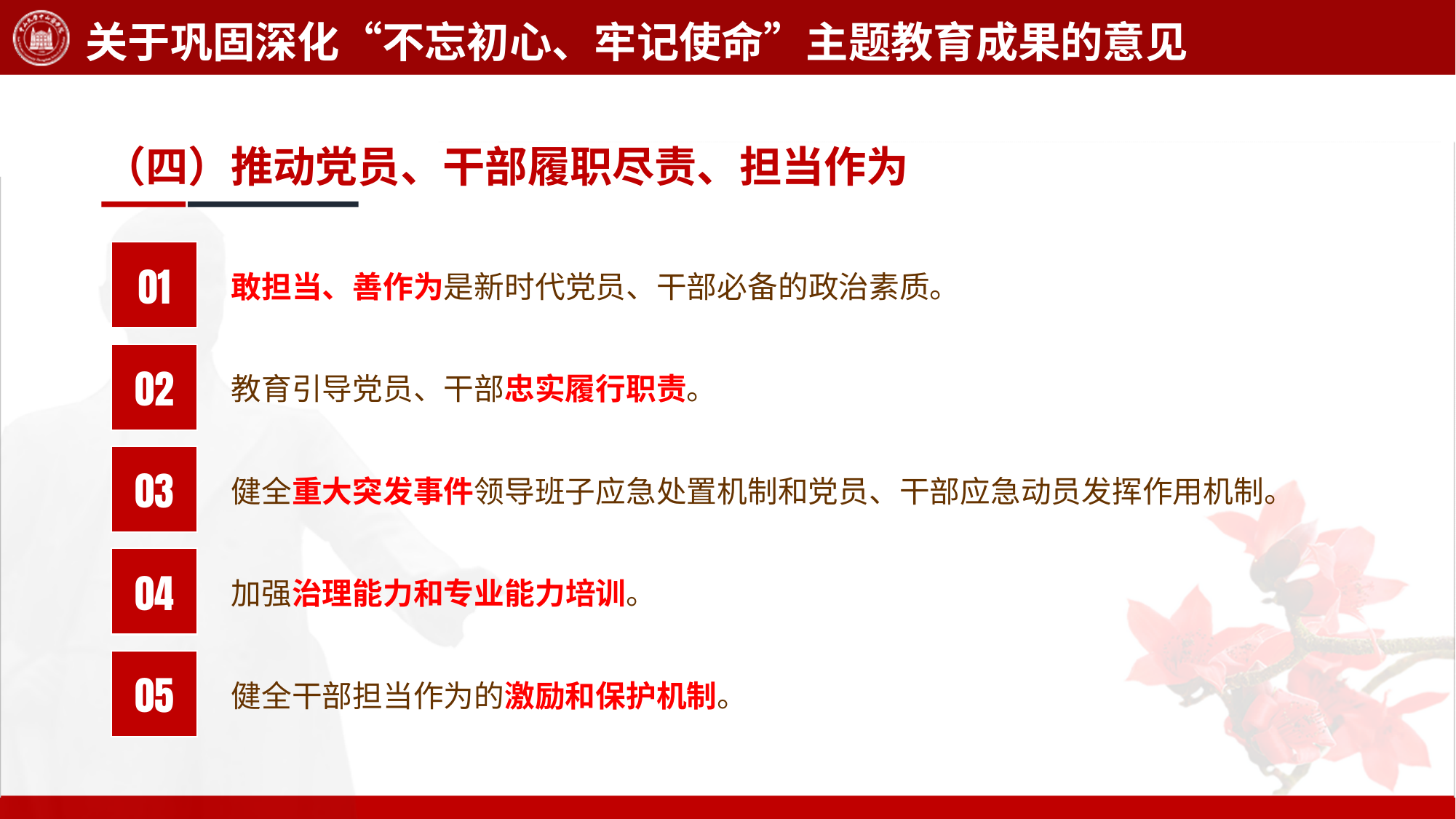

关于巩固深化“不忘初心、牢记使命”主题教育成果的意见
（四）推动党员、干部履职尽责、担当作为

敢担当、善作为是新时代党员、干部必备的政治素质。
01

教育引导党员、干部忠实履行职责。
02

健全重大突发事件领导班子应急处置机制和党员、干部应急动员发挥作用机制。
03

加强治理能力和专业能力培训。
04

健全干部担当作为的激励和保护机制。
05